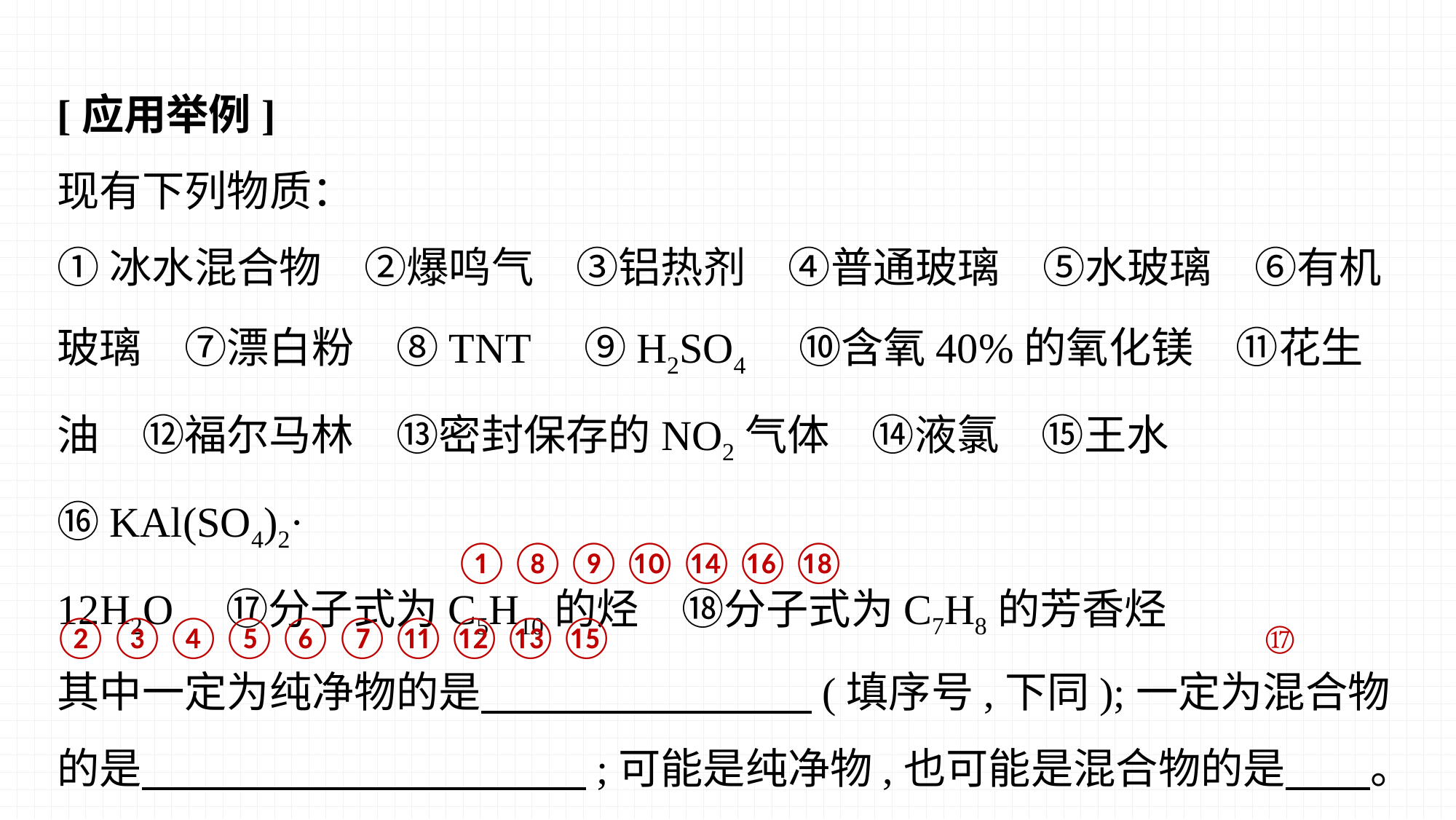

[应用举例]
现有下列物质：
①冰水混合物　②爆鸣气　③铝热剂　④普通玻璃　⑤水玻璃　⑥有机玻璃　⑦漂白粉　⑧TNT　⑨H2SO4　⑩含氧40%的氧化镁　⑪花生油　⑫福尔马林　⑬密封保存的NO2气体　⑭液氯　⑮王水　⑯KAl(SO4)2·
12H2O　⑰分子式为C5H10的烃　⑱分子式为C7H8的芳香烃
其中一定为纯净物的是　                 　　　(填序号,下同);一定为混合物的是　　                             　　;可能是纯净物,也可能是混合物的是　　。
①⑧⑨⑩⑭⑯⑱
②③④⑤⑥⑦⑪⑫⑬⑮
⑰